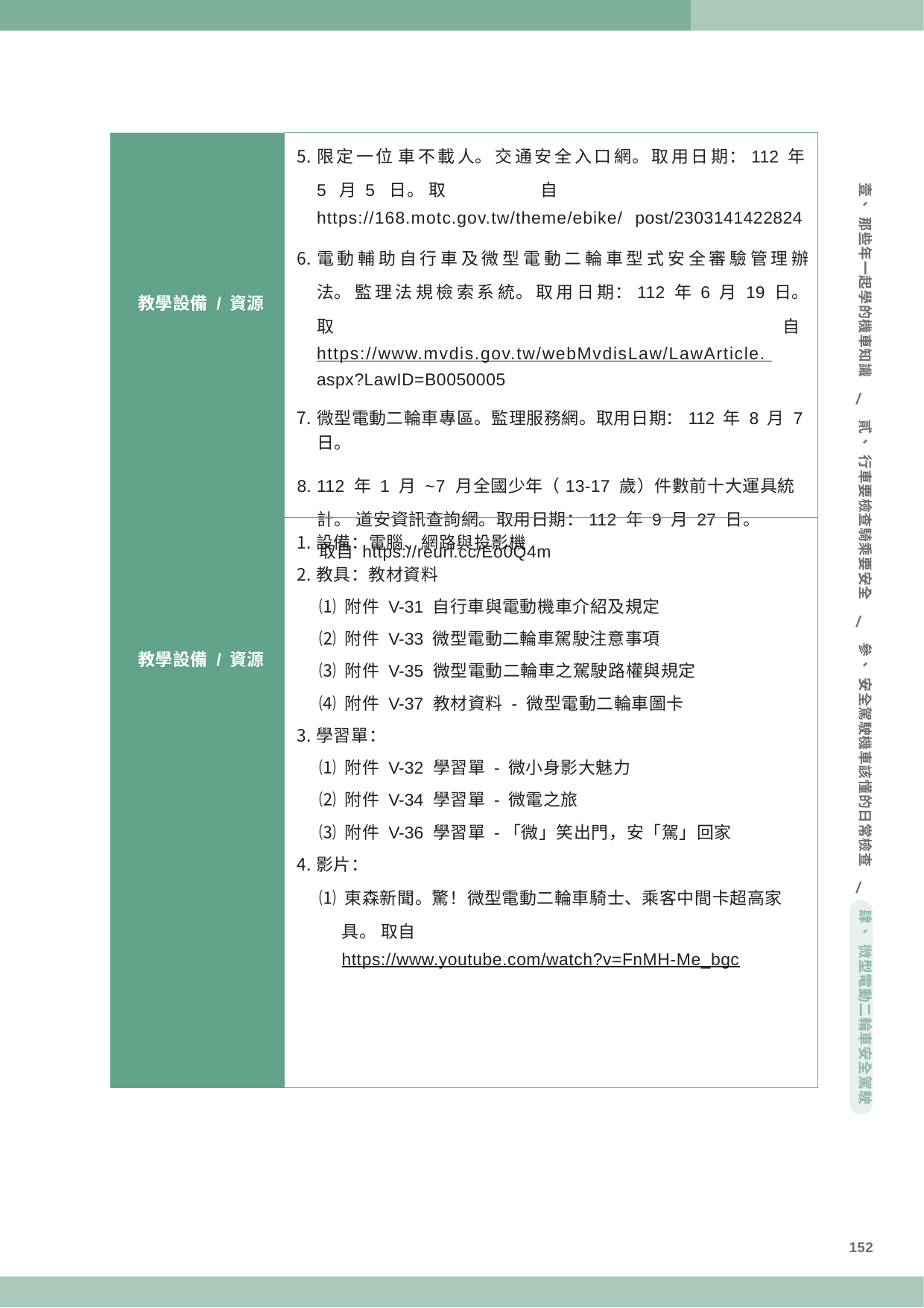

| 教學設備 / 資源 教學設備 / 資源 | 限定一位 車不載人。交通安全入口網。取用日期：112 年 5 月 5 日。 取 自 https://168.motc.gov.tw/theme/ebike/ post/2303141422824 電動輔助自行車及微型電動二輪車型式安全審驗管理辦 法。監理法規檢索系統。取用日期：112 年 6 月 19 日。 取 自 https://www.mvdis.gov.tw/webMvdisLaw/LawArticle. aspx?LawID=B0050005 微型電動二輪車專區。監理服務網。取用日期：112 年 8 月 7 日。 112 年 1 月 ~7 月全國少年（13-17 歲）件數前十大運具統計。 道安資訊查詢網。取用日期：112 年 9 月 27 日。 取自 https://reurl.cc/Eo0Q4m |
| --- | --- |
|  | 設備：電腦、網路與投影機 教具：教材資料 ⑴ 附件 V-31 自行車與電動機車介紹及規定 ⑵ 附件 V-33 微型電動二輪車駕駛注意事項 ⑶ 附件 V-35 微型電動二輪車之駕駛路權與規定 ⑷ 附件 V-37 教材資料 - 微型電動二輪車圖卡 學習單： ⑴ 附件 V-32 學習單 - 微小身影大魅力 ⑵ 附件 V-34 學習單 - 微電之旅 ⑶ 附件 V-36 學習單 -「微」笑出門，安「駕」回家 影片： ⑴ 東森新聞。驚！微型電動二輪車騎士、乘客中間卡超高家具。 取自 https://www.youtube.com/watch?v=FnMH-Me\_bgc |
壹、  那些年一起學的機車知識
/
貳、  行車要檢查騎乘要安全
/
參、  安全駕駛機車該懂的日常檢查
/

肆、  微型電動二輪車安全駕駛
152